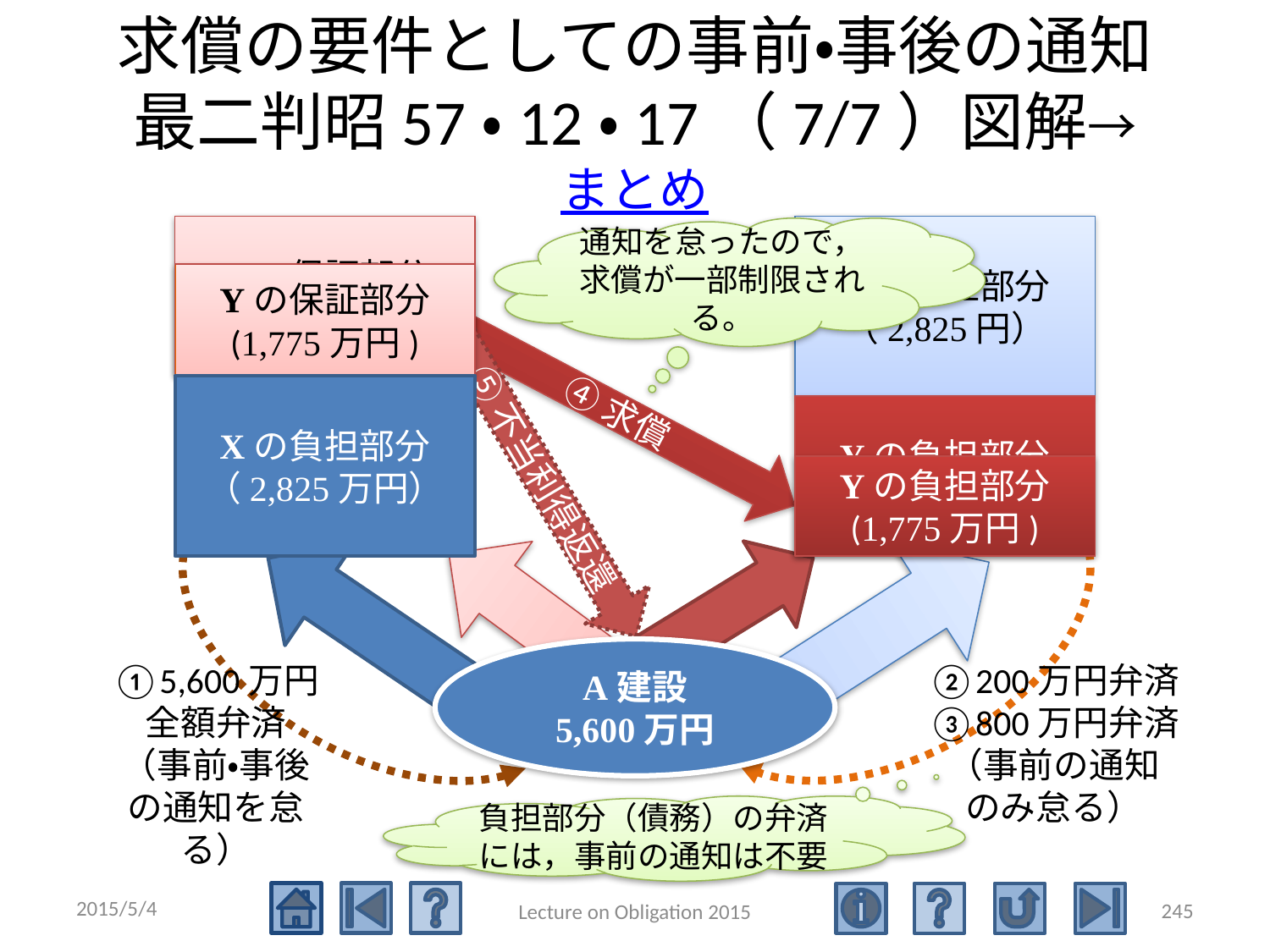

# 求償の要件としての事前・事後の通知 最二判昭57・12・17（7/7）図解→まとめ
Yの保証部分
(2,775万円)
Xの保証部分
（2,825円）
通知を怠ったので，求償が一部制限される。
Yの保証部分
(1,775万円)
Xの負担部分
（2,825万円）
④求償
Yの負担部分
(2,775万円)

⑤不当利得返還
Yの負担部分
(1,775万円)

A建設
5,600万円
①5,600万円
全額弁済
（事前・事後の通知を怠る）
②200万円弁済
③800万円弁済
（事前の通知
のみ怠る）
負担部分（債務）の弁済には，事前の通知は不要
2015/5/4
245
Lecture on Obligation 2015